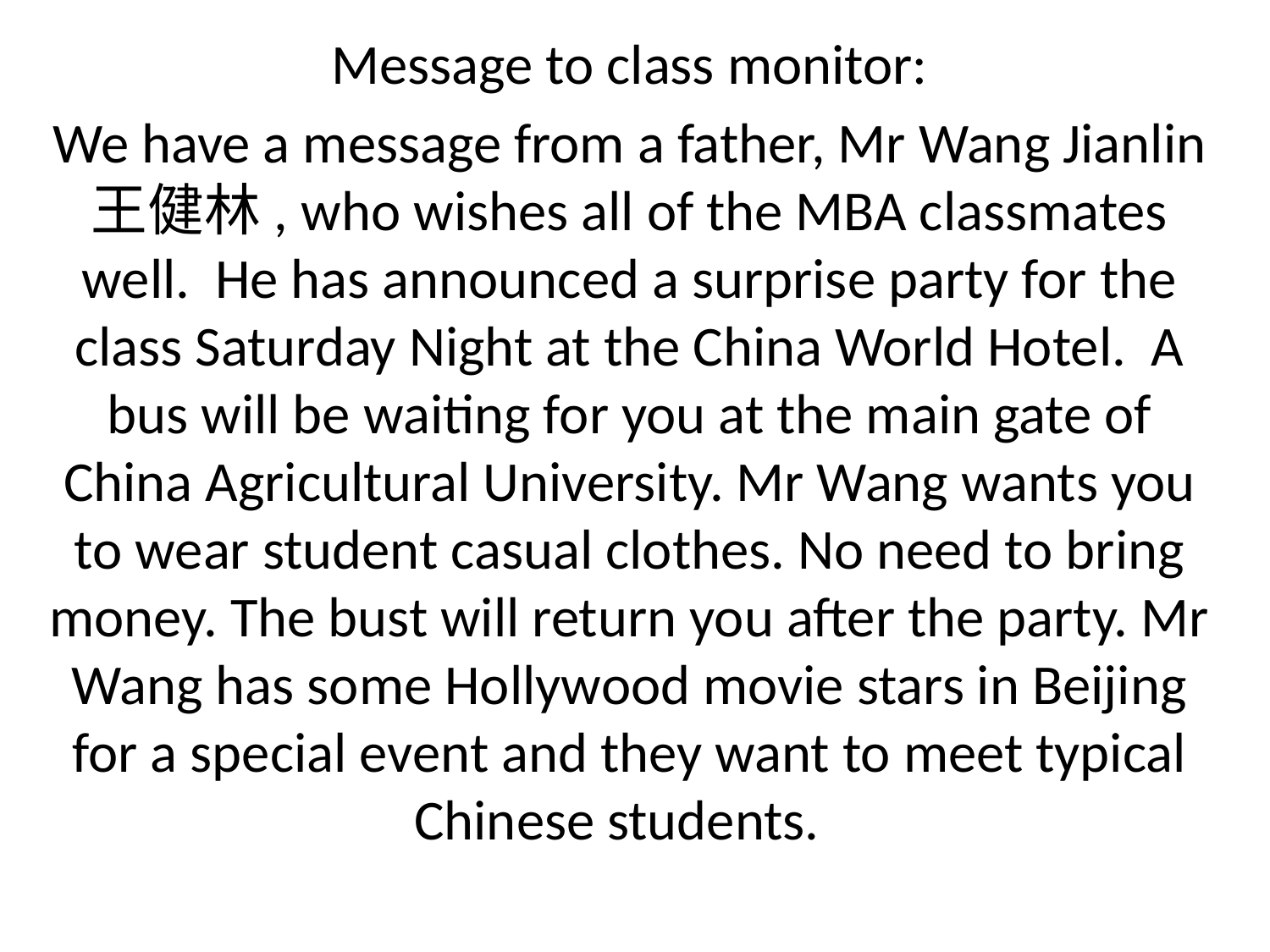

Message to class monitor:
We have a message from a father, Mr Wang Jianlin 王健林, who wishes all of the MBA classmates well.  He has announced a surprise party for the class Saturday Night at the China World Hotel.  A bus will be waiting for you at the main gate of China Agricultural University. Mr Wang wants you to wear student casual clothes. No need to bring money. The bust will return you after the party. Mr Wang has some Hollywood movie stars in Beijing for a special event and they want to meet typical Chinese students.